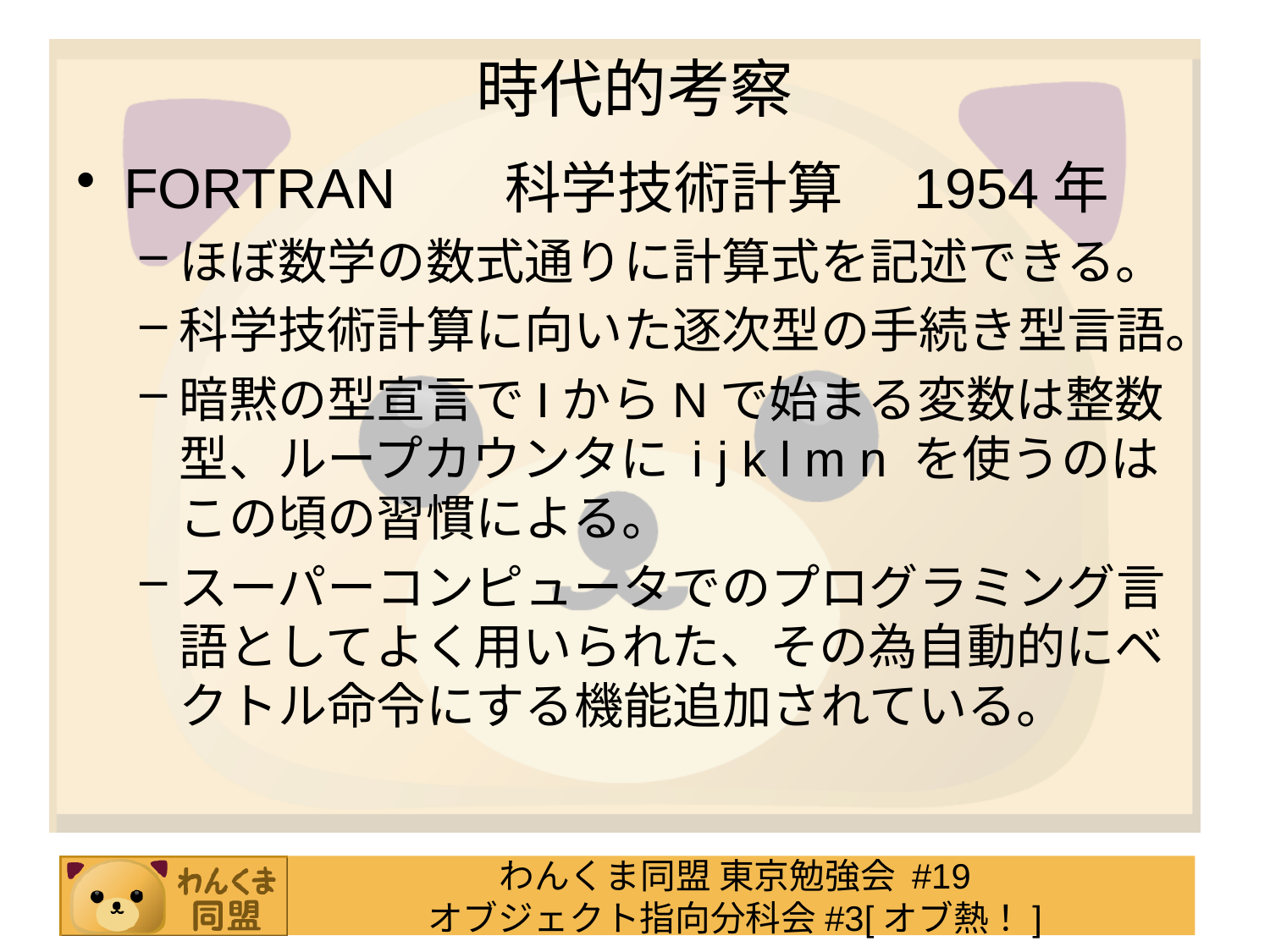

# 時代的考察
FORTRAN	科学技術計算　1954年
ほぼ数学の数式通りに計算式を記述できる。
科学技術計算に向いた逐次型の手続き型言語。
暗黙の型宣言でIからNで始まる変数は整数型、ループカウンタに i j k l m n を使うのはこの頃の習慣による。
スーパーコンピュータでのプログラミング言語としてよく用いられた、その為自動的にベクトル命令にする機能追加されている。